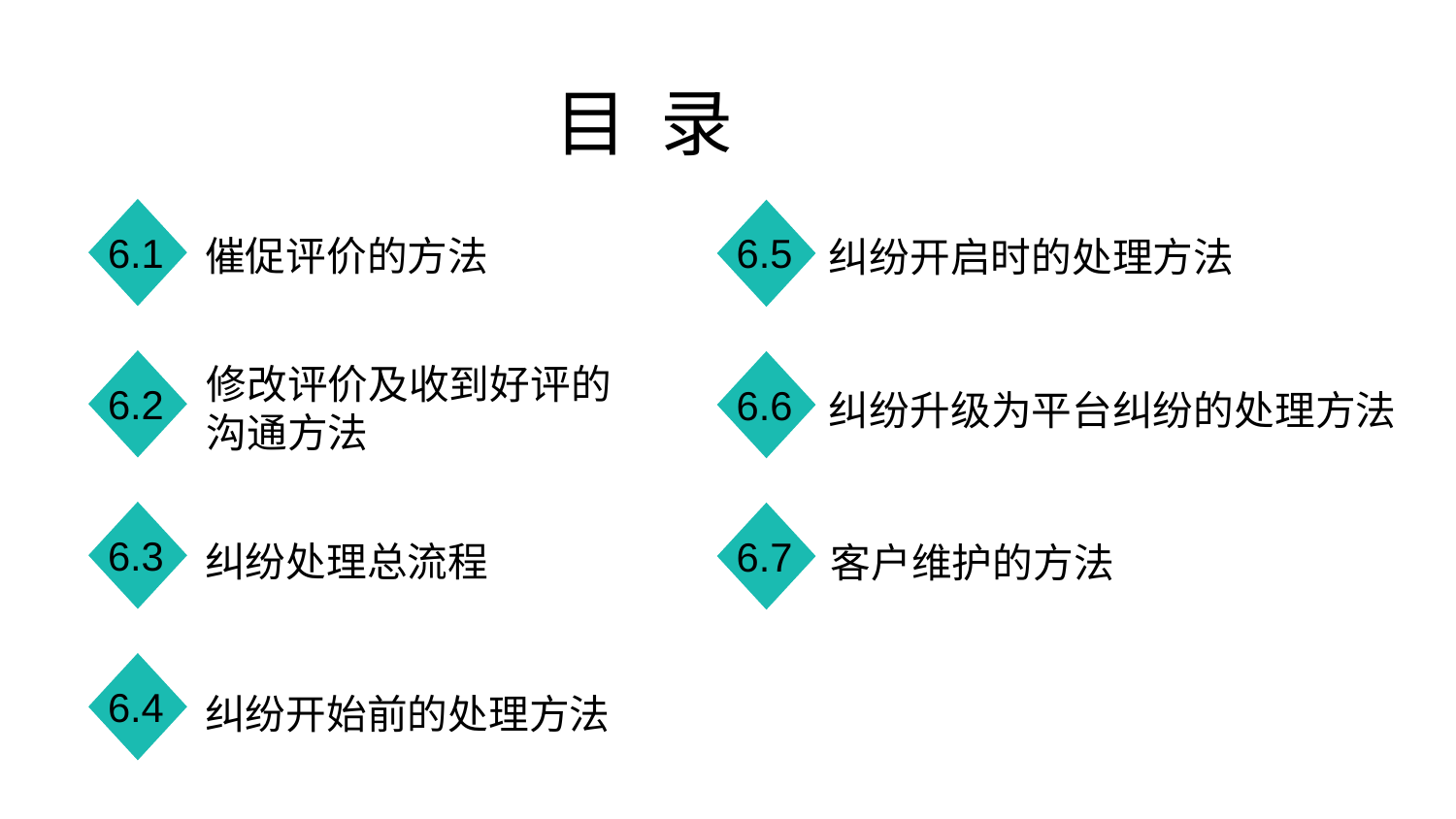

目  录

6.1

6.2

6.3

6.4

6.5

6.6

6.7
催促评价的方法
修改评价及收到好评的沟通方法
纠纷处理总流程
纠纷开始前的处理方法
纠纷开启时的处理方法
纠纷升级为平台纠纷的处理方法
客户维护的方法